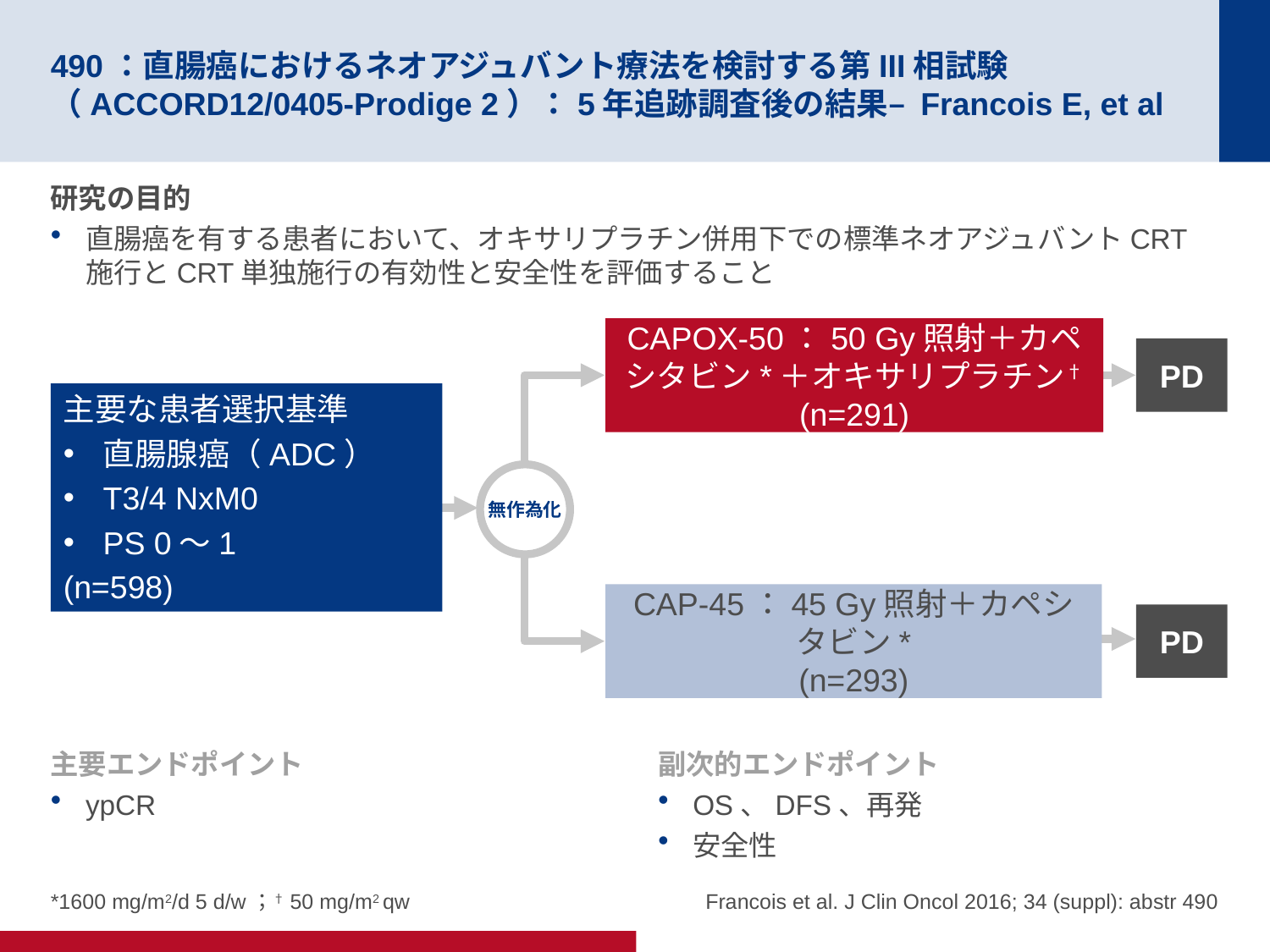

# 490：直腸癌におけるネオアジュバント療法を検討する第III相試験（ACCORD12/0405-Prodige 2）：5年追跡調査後の結果– Francois E, et al
研究の目的
直腸癌を有する患者において、オキサリプラチン併用下での標準ネオアジュバントCRT施行とCRT単独施行の有効性と安全性を評価すること
CAPOX-50：50 Gy照射＋カペシタビン*＋オキサリプラチン†
(n=291)
PD
主要な患者選択基準
直腸腺癌（ADC）
T3/4 NxM0
PS 0～1
(n=598)
無作為化
CAP-45：45 Gy照射＋カペシタビン*
(n=293)
PD
主要エンドポイント
ypCR

副次的エンドポイント
OS、DFS、再発
安全性
*1600 mg/m2/d 5 d/w；†50 mg/m2 qw
Francois et al. J Clin Oncol 2016; 34 (suppl): abstr 490